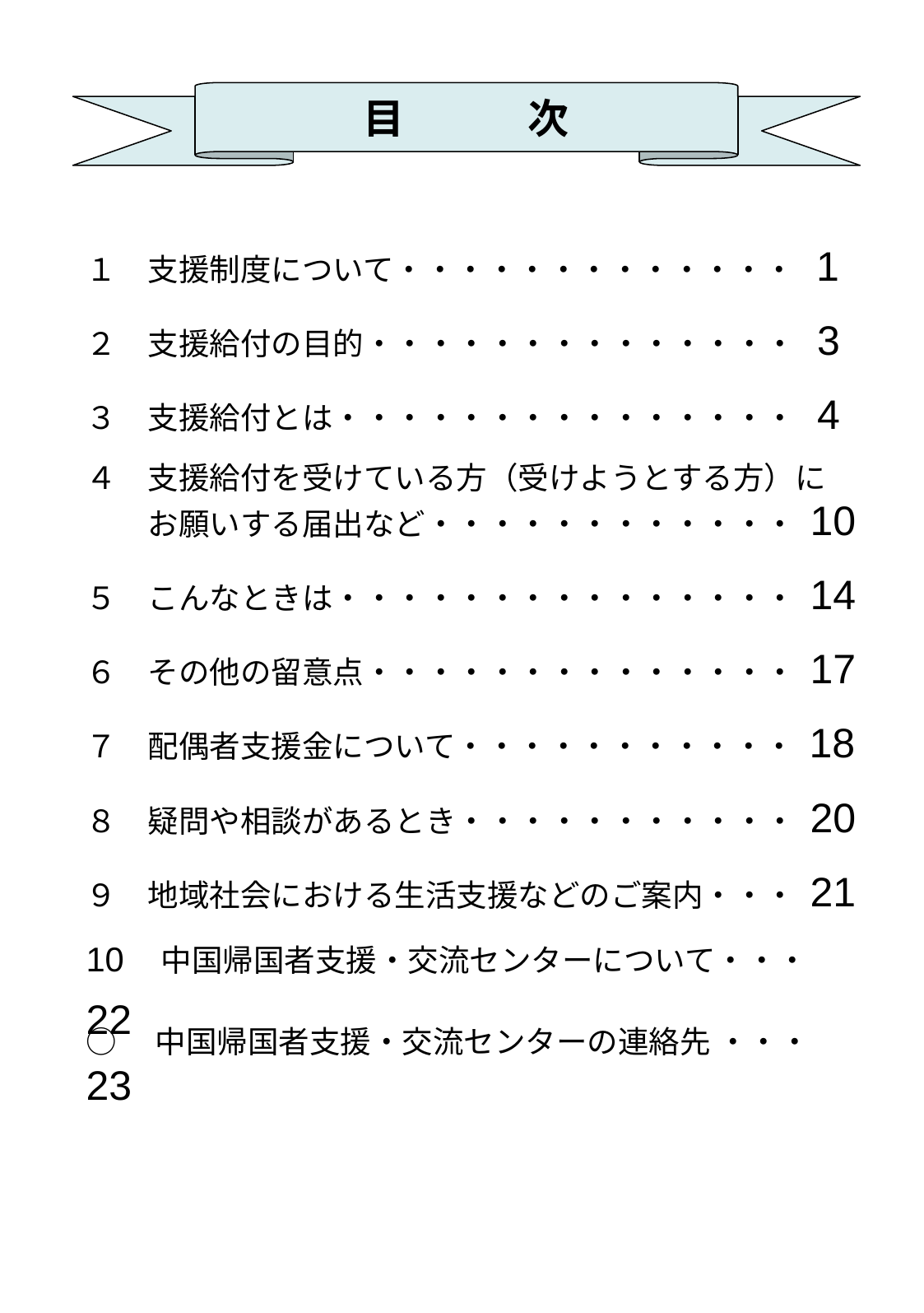

目　　　次
１　支援制度について・・・・・・・・・・・・・  1
２　支援給付の目的・・・・・・・・・・・・・・  3
３　支援給付とは・・・・・・・・・・・・・・・  4
４　支援給付を受けている方（受けようとする方）に
　　お願いする届出など・・・・・・・・・・・・ 10
５　こんなときは・・・・・・・・・・・・・・・ 14
６　その他の留意点・・・・・・・・・・・・・・ 17
７　配偶者支援金について・・・・・・・・・・・ 18
８　疑問や相談があるとき・・・・・・・・・・・ 20
９　地域社会における生活支援などのご案内・・・ 21
10   中国帰国者支援・交流センターについて・・・ 22

○　中国帰国者支援・交流センターの連絡先 ・・・ 23